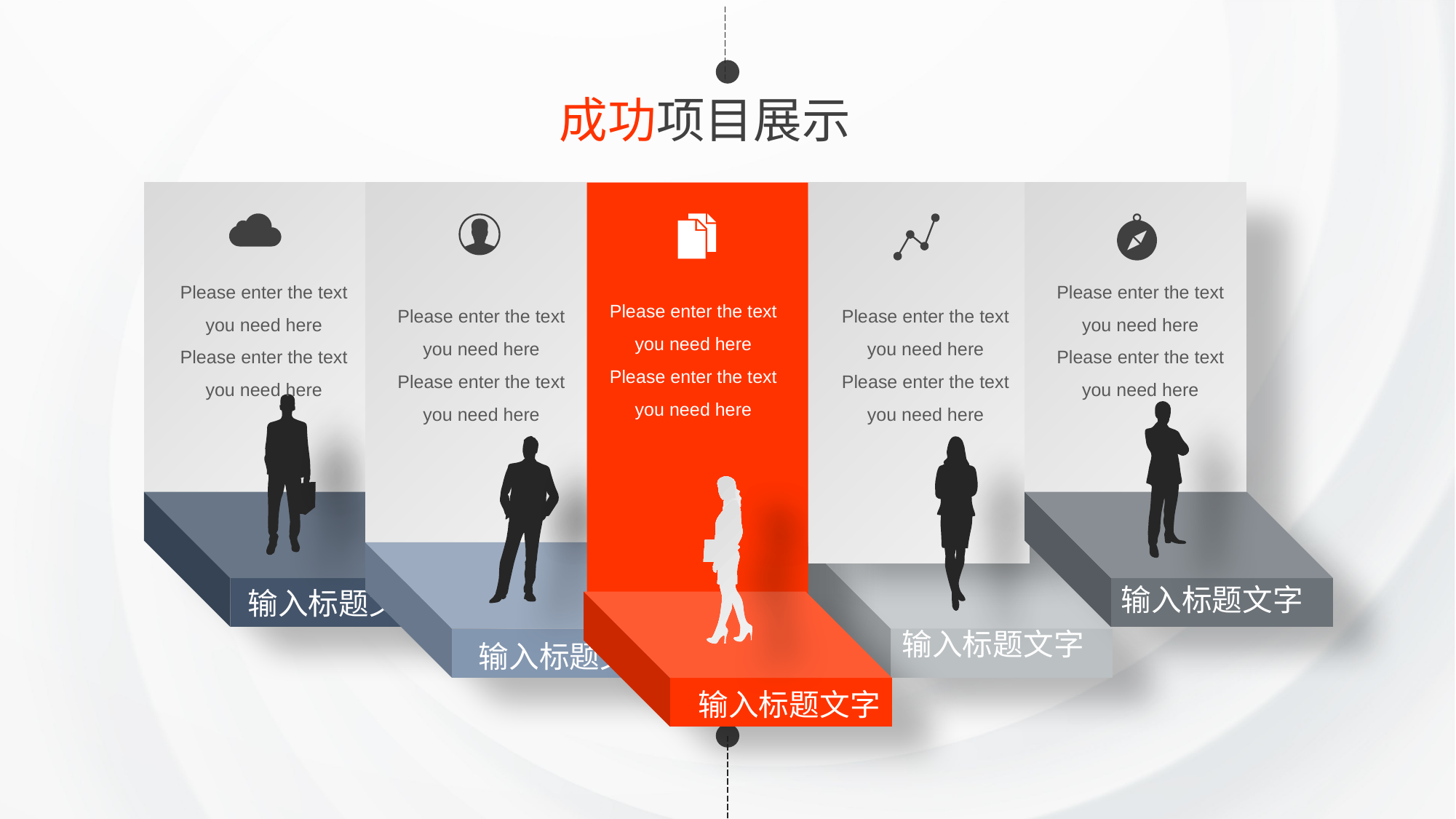

成功项目展示

Please enter the text you need here Please enter the text you need here

输入标题文字

Please enter the text you need here Please enter the text you need here

输入标题文字

Please enter the text you need here Please enter the text you need here

输入标题文字

Please enter the text you need here Please enter the text you need here

输入标题文字

Please enter the text you need here Please enter the text you need here

输入标题文字